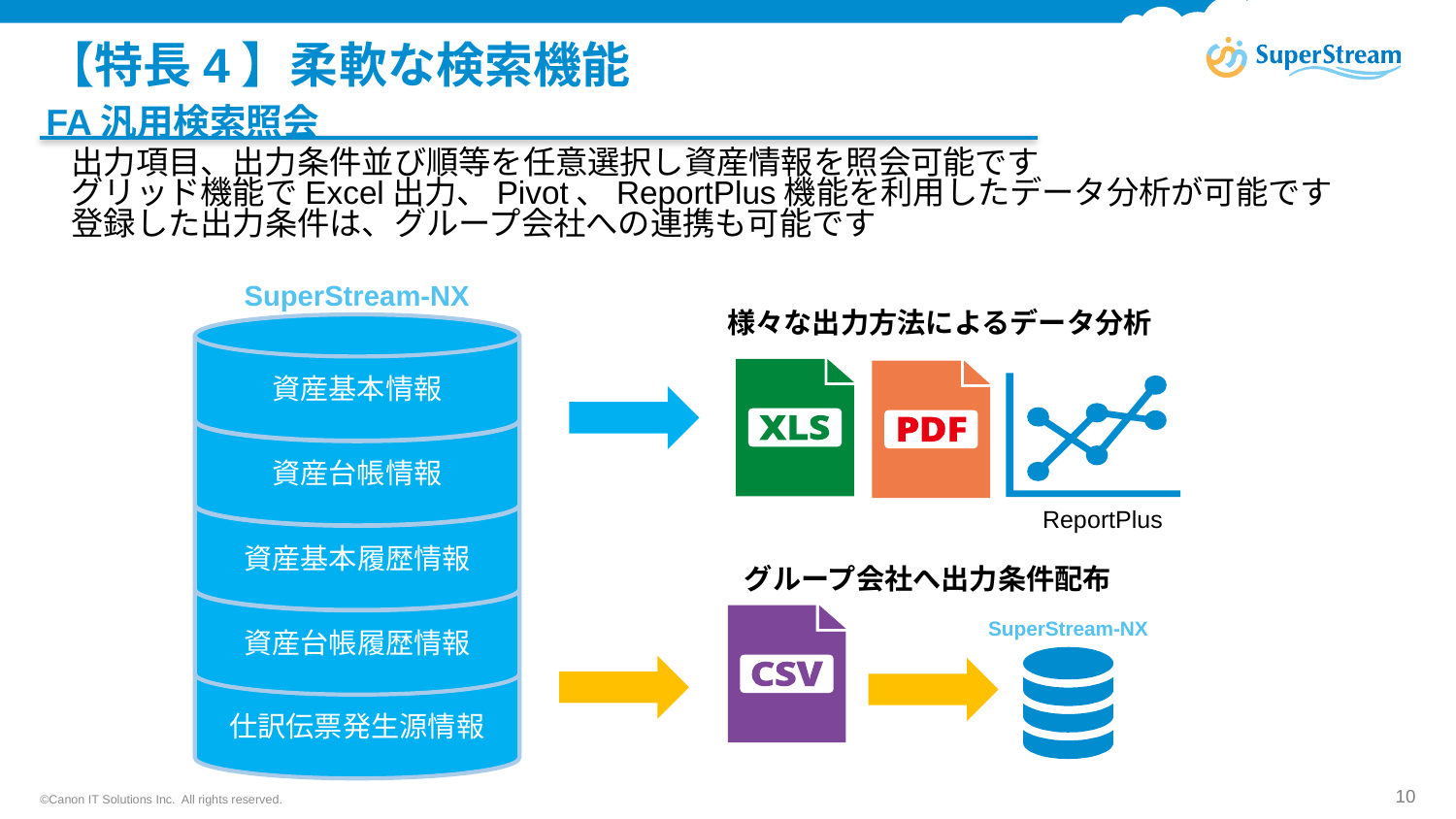

# 【特長4】柔軟な検索機能
FA汎用検索照会
出力項目、出力条件並び順等を任意選択し資産情報を照会可能です
グリッド機能でExcel出力、Pivot、ReportPlus機能を利用したデータ分析が可能です
登録した出力条件は、グループ会社への連携も可能です
SuperStream-NX
様々な出力方法によるデータ分析
資産基本情報

資産台帳情報
資産基本履歴情報
ReportPlus
グループ会社へ出力条件配布
資産台帳履歴情報

SuperStream-NX

仕訳伝票発生源情報

©Canon IT Solutions Inc.  All rights reserved.
10